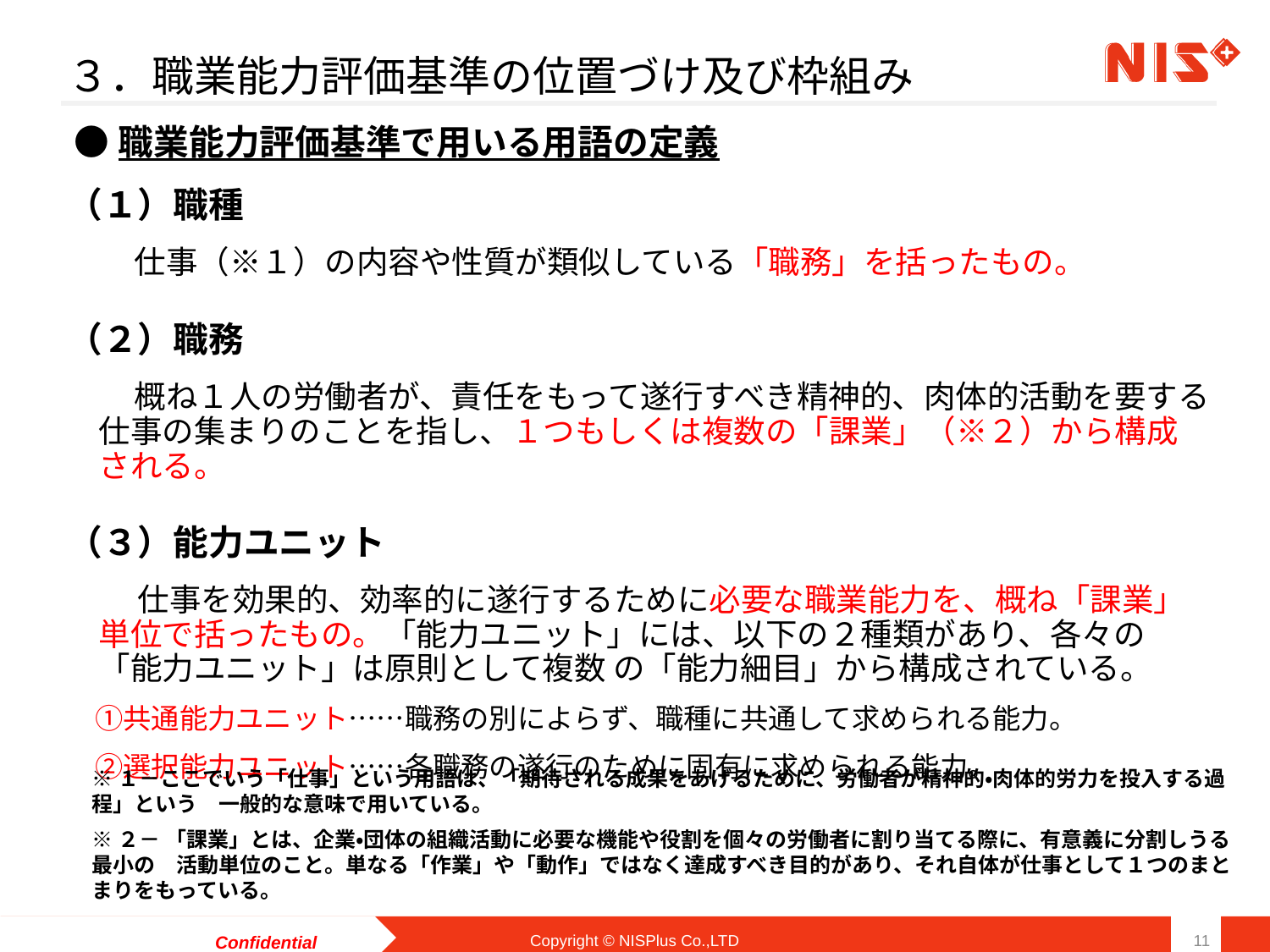

# ３．職業能力評価基準の位置づけ及び枠組み
●職業能力評価基準で用いる用語の定義
（１）職種
　　仕事（※１）の内容や性質が類似している「職務」を括ったもの。

（２）職務
　　概ね１人の労働者が、責任をもって遂行すべき精神的、肉体的活動を要する仕事の集まりのことを指し、１つもしくは複数の「課業」（※２）から構成　される。

（３）能力ユニット
　　仕事を効果的、効率的に遂行するために必要な職業能力を、概ね「課業」　単位で括ったもの。「能力ユニット」には、以下の２種類があり、各々の　「能力ユニット」は原則として複数 の「能力細目」から構成されている。
　①共通能力ユニット……職務の別によらず、職種に共通して求められる能力。
　②選択能力ユニット……各職務の遂行のために固有に求められる能力。

※１－ここでいう「仕事」という用語は、「期待される成果をあげるために、労働者が精神的・肉体的労力を投入する過程」という　一般的な意味で用いている。
※２－ 「課業」とは、企業・団体の組織活動に必要な機能や役割を個々の労働者に割り当てる際に、有意義に分割しうる最小の　活動単位のこと。単なる「作業」や「動作」ではなく達成すべき目的があり、それ自体が仕事として１つのまとまりをもっている。
Copyright © NISPlus Co.,LTD
11